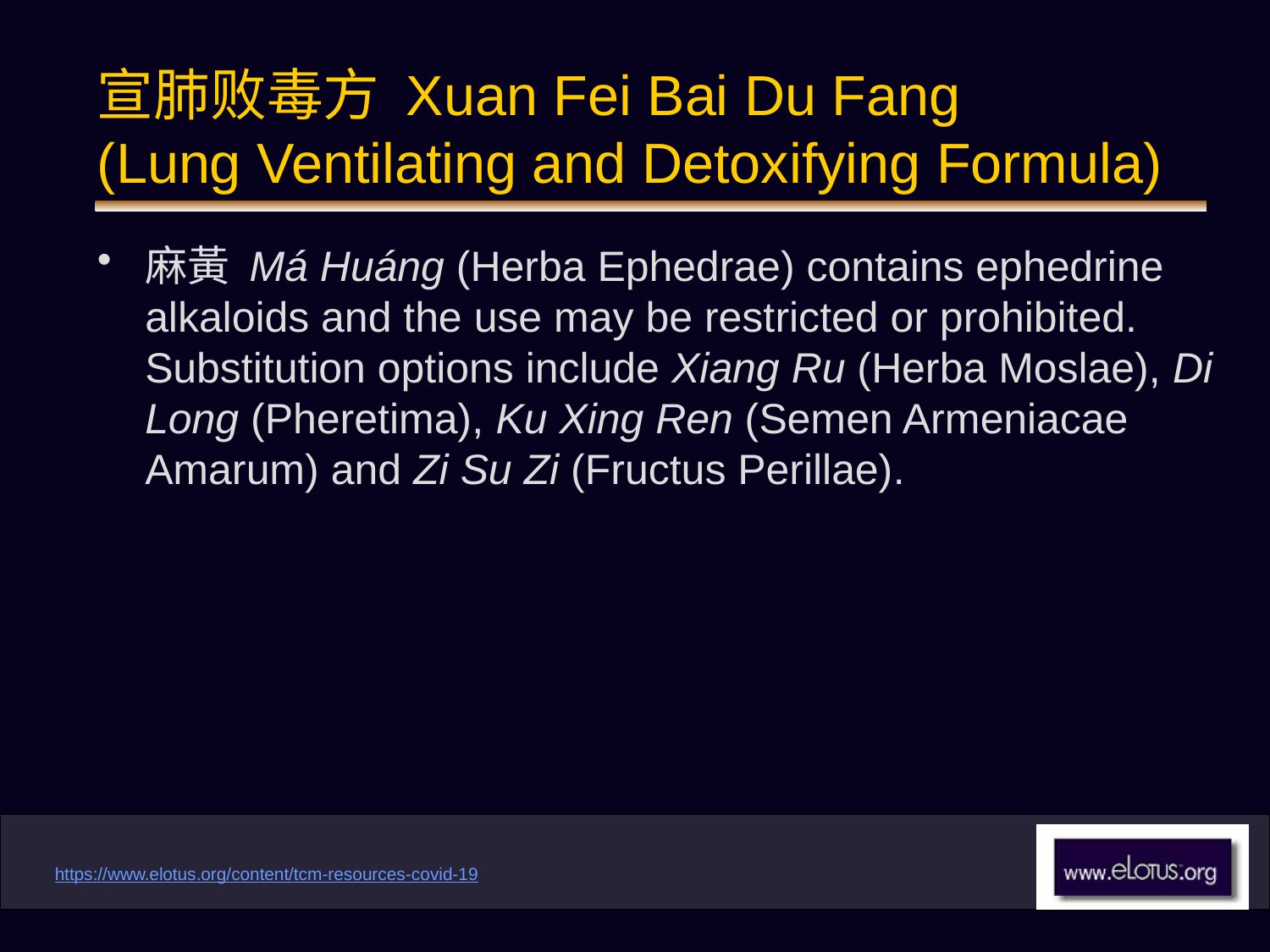

# 宣肺败毒方 Xuan Fei Bai Du Fang (Lung Ventilating and Detoxifying Formula)
麻黃 Má Huáng (Herba Ephedrae) contains ephedrine alkaloids and the use may be restricted or prohibited. Substitution options include Xiang Ru (Herba Moslae), Di Long (Pheretima), Ku Xing Ren (Semen Armeniacae Amarum) and Zi Su Zi (Fructus Perillae).

https://www.elotus.org/content/tcm-resources-covid-19